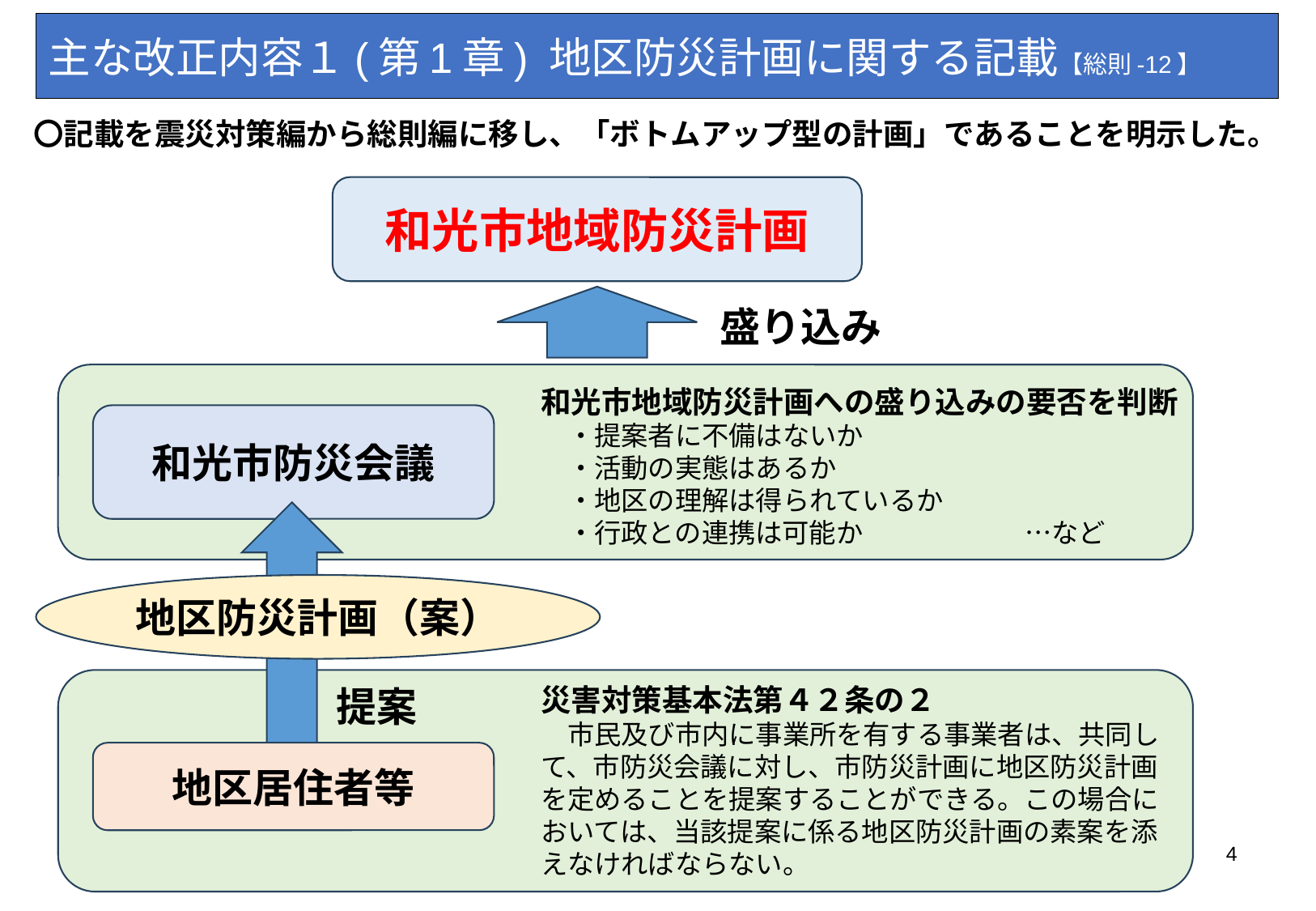

# 主な改正内容１(第1章) 地区防災計画に関する記載【総則-12】
〇記載を震災対策編から総則編に移し、「ボトムアップ型の計画」であることを明示した。
和光市地域防災計画

盛り込み

和光市地域防災計画への盛り込みの要否を判断
　・提案者に不備はないか
　・活動の実態はあるか
　・地区の理解は得られているか
　・行政との連携は可能か　　　　　　…など
和光市防災会議

地区防災計画（案）

提案
災害対策基本法第４２条の２
　市民及び市内に事業所を有する事業者は、共同して、市防災会議に対し、市防災計画に地区防災計画を定めることを提案することができる。この場合においては、当該提案に係る地区防災計画の素案を添えなければならない。
地区居住者等
4